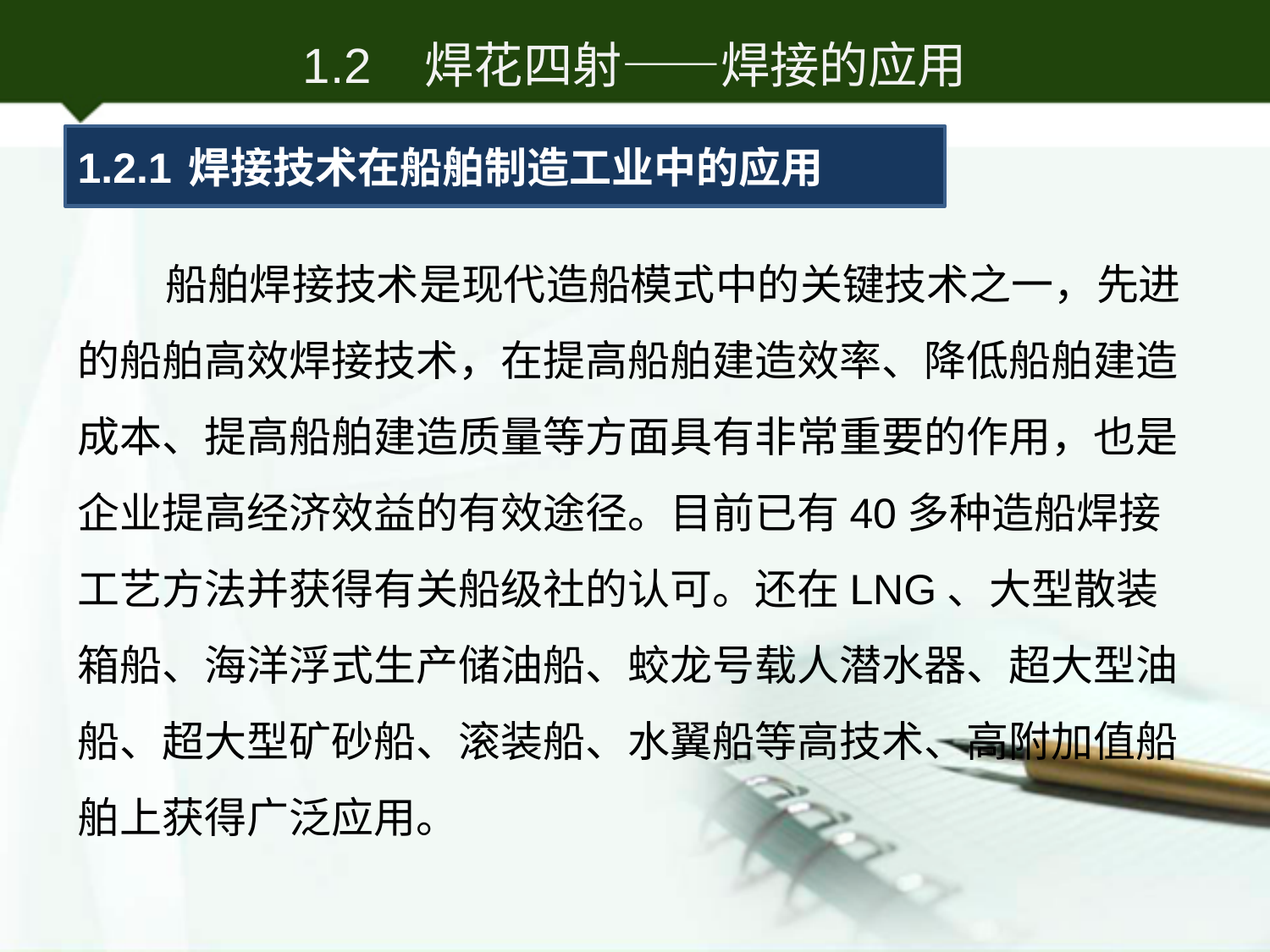

# 1.2   焊花四射——焊接的应用
1.2.1 焊接技术在船舶制造工业中的应用
船舶焊接技术是现代造船模式中的关键技术之一，先进的船舶高效焊接技术，在提高船舶建造效率、降低船舶建造成本、提高船舶建造质量等方面具有非常重要的作用，也是企业提高经济效益的有效途径。目前已有40多种造船焊接工艺方法并获得有关船级社的认可。还在LNG、大型散装箱船、海洋浮式生产储油船、蛟龙号载人潜水器、超大型油船、超大型矿砂船、滚装船、水翼船等高技术、高附加值船舶上获得广泛应用。